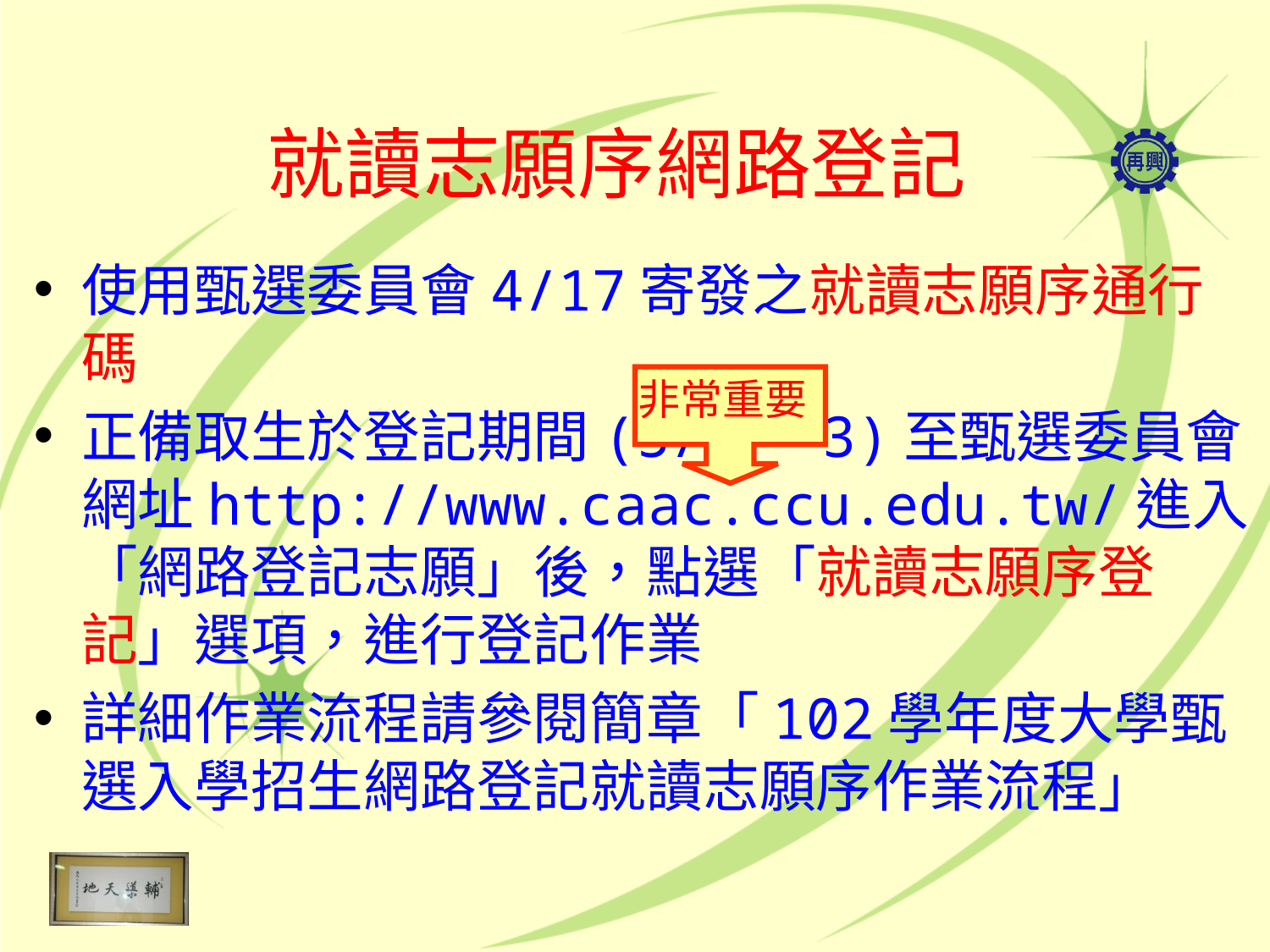

就讀志願序網路登記
使用甄選委員會4/17寄發之就讀志願序通行碼
正備取生於登記期間(5/2～3)至甄選委員會網址http://www.caac.ccu.edu.tw/進入「網路登記志願」後，點選「就讀志願序登記」選項，進行登記作業
詳細作業流程請參閱簡章「102學年度大學甄選入學招生網路登記就讀志願序作業流程」
非常重要